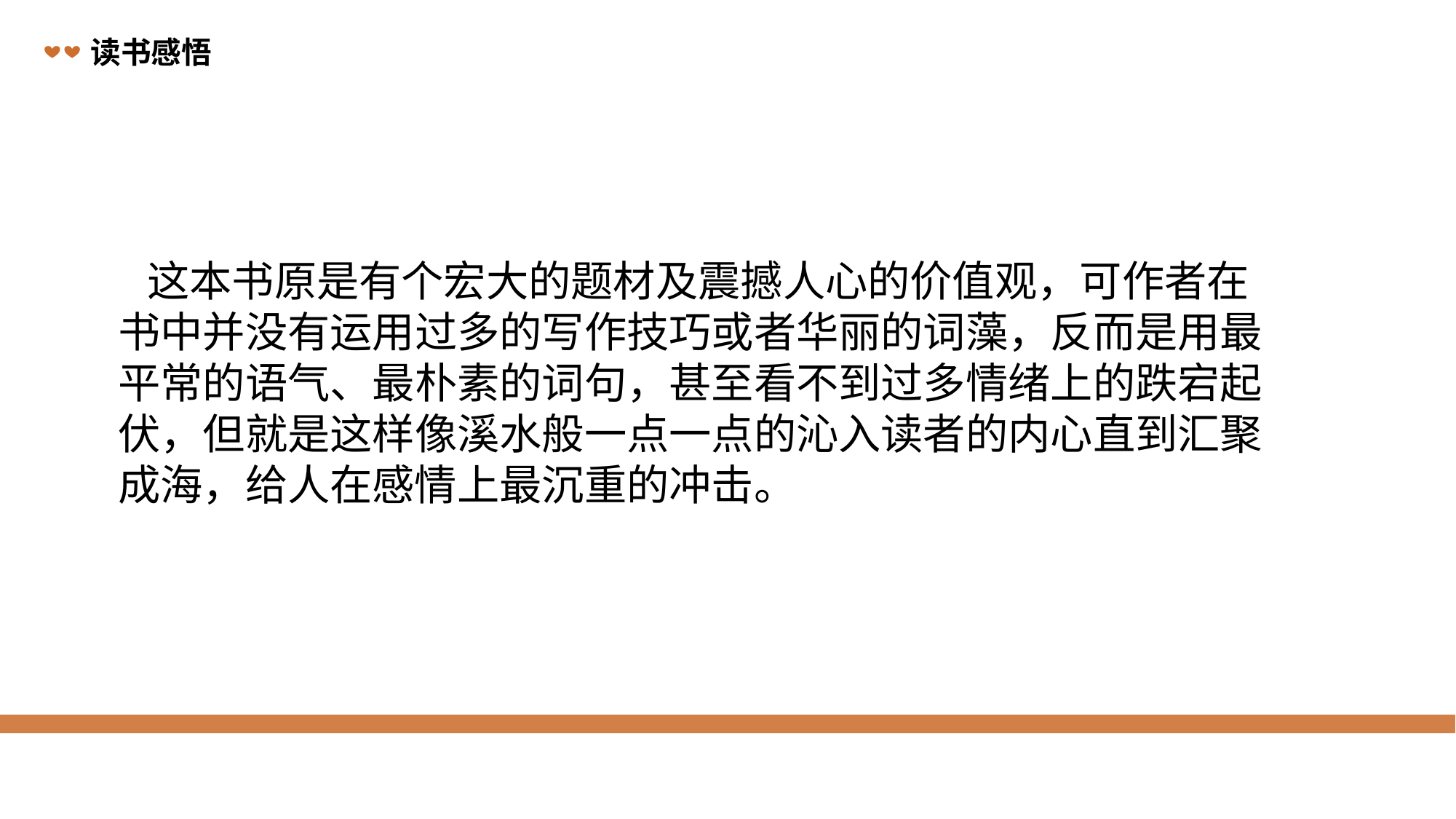

读书感悟

  这本书原是有个宏大的题材及震撼人心的价值观，可作者在书中并没有运用过多的写作技巧或者华丽的词藻，反而是用最平常的语气、最朴素的词句，甚至看不到过多情绪上的跌宕起伏，但就是这样像溪水般一点一点的沁入读者的内心直到汇聚成海，给人在感情上最沉重的冲击。